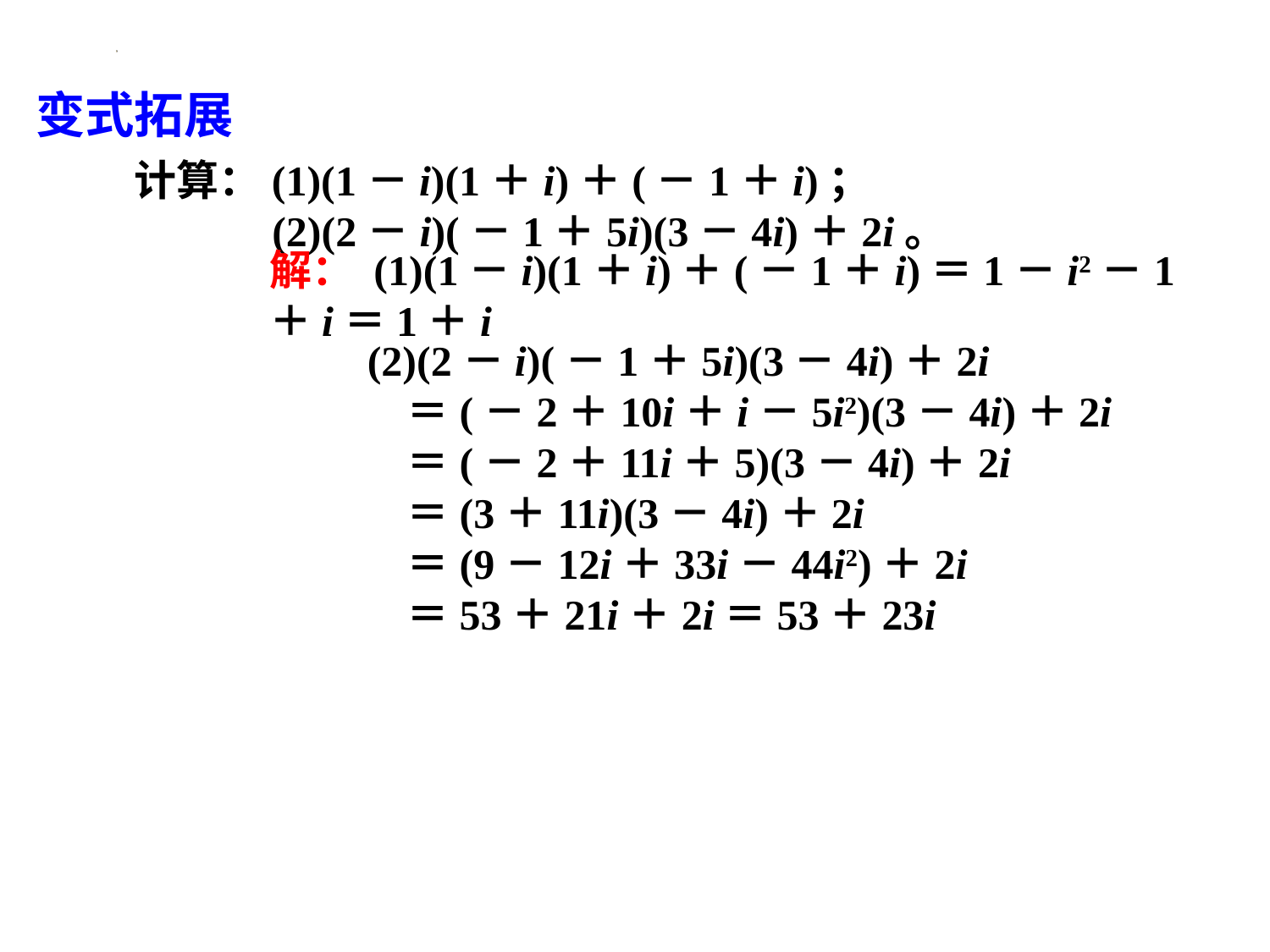

变式拓展
计算：(1)(1－i)(1＋i)＋(－1＋i)；
             (2)(2－i)(－1＋5i)(3－4i)＋2i。
解： (1)(1－i)(1＋i)＋(－1＋i)＝1－i2－1＋i＝1＋i
        (2)(2－i)(－1＋5i)(3－4i)＋2i
            ＝(－2＋10i＋i－5i2)(3－4i)＋2i
            ＝(－2＋11i＋5)(3－4i)＋2i
            ＝(3＋11i)(3－4i)＋2i
            ＝(9－12i＋33i－44i2)＋2i
            ＝53＋21i＋2i＝53＋23i